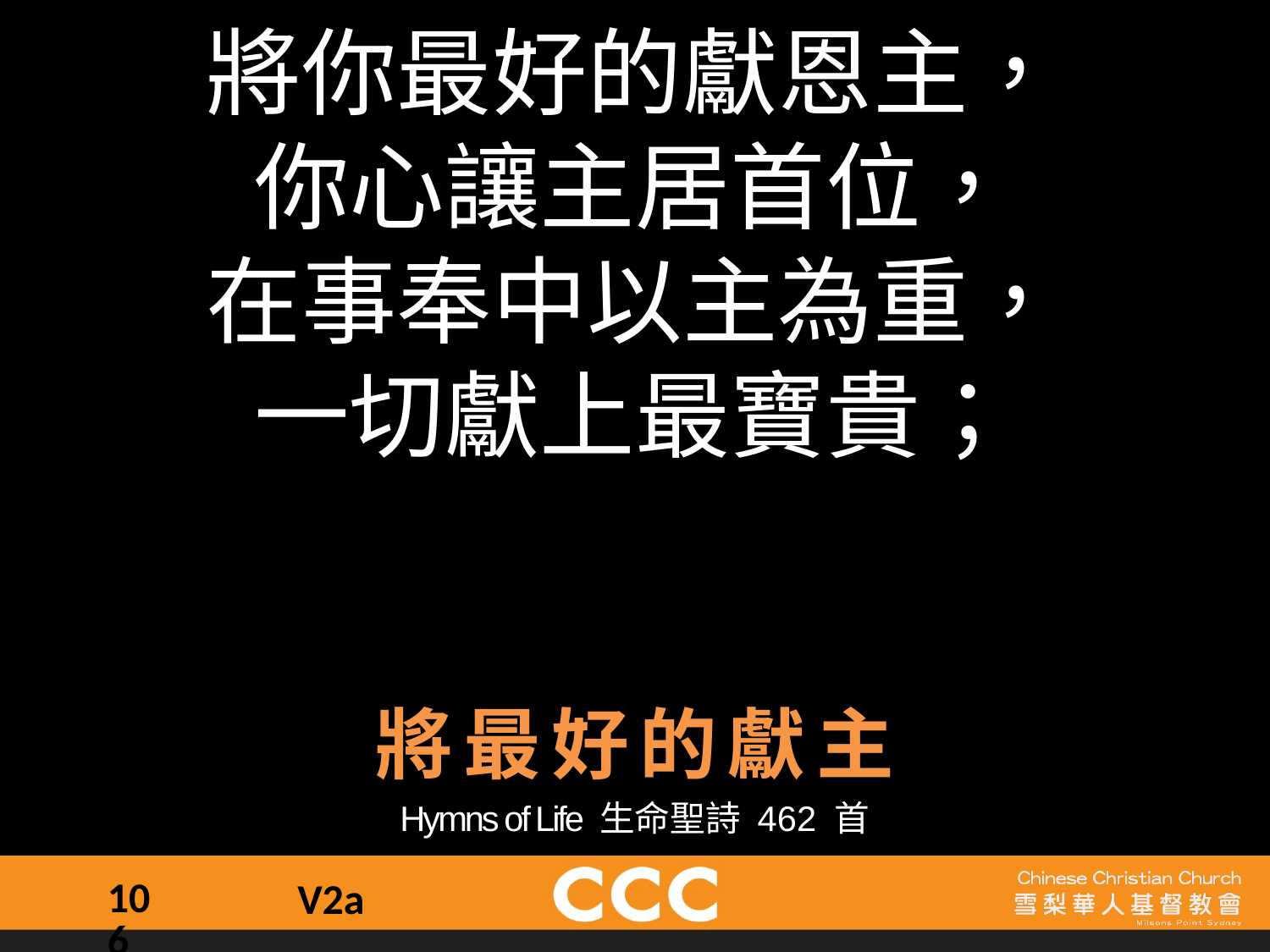

將你最好的獻恩主，
你心讓主居首位，
在事奉中以主為重，
一切獻上最寶貴；
將最好的獻主
Hymns of Life 生命聖詩 462 首
106
V2a